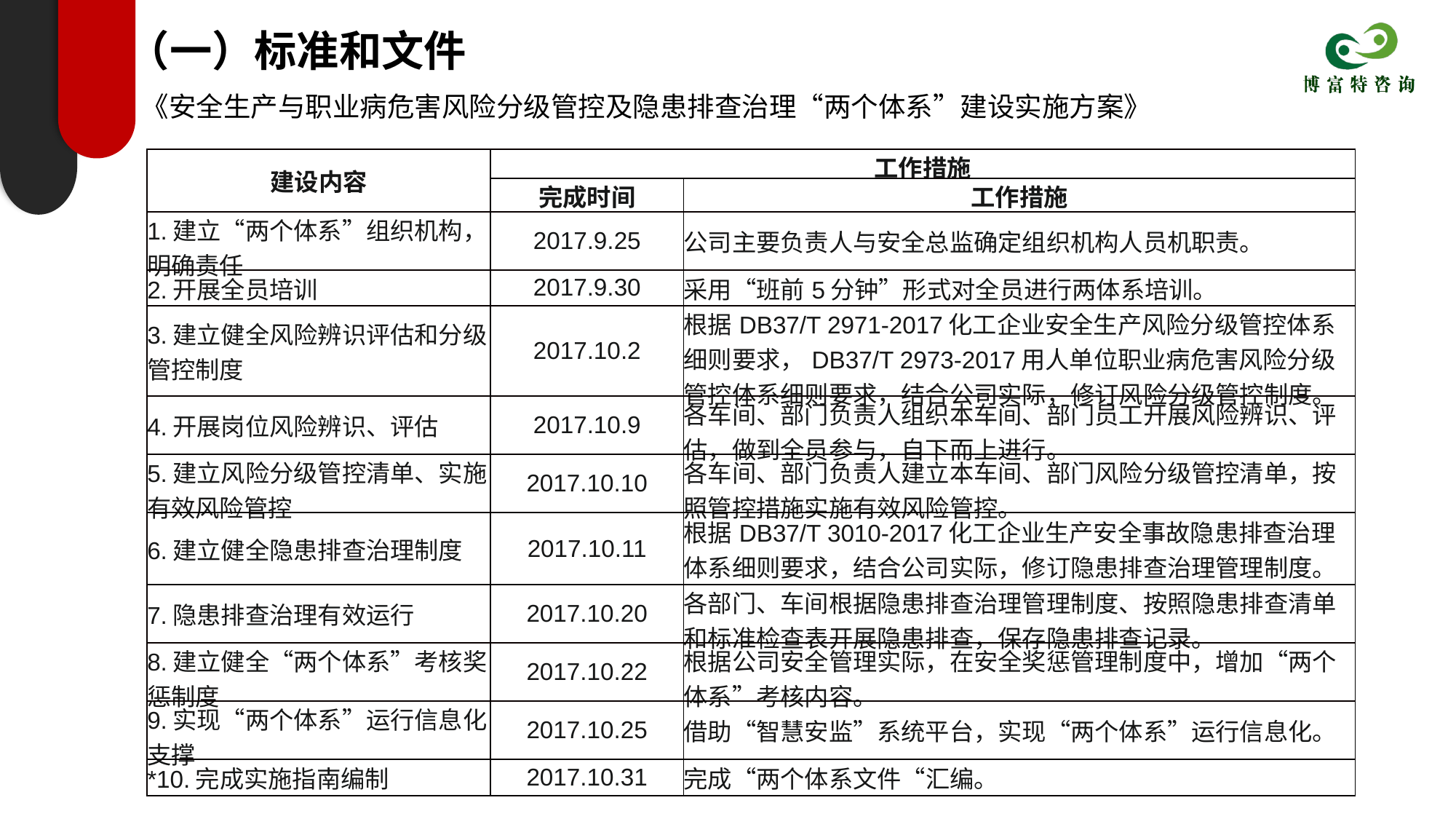

（一）标准和文件
《安全生产与职业病危害风险分级管控及隐患排查治理“两个体系”建设实施方案》

| 建设内容 | 工作措施 |  |
| --- | --- | --- |
|  | 完成时间 | 工作措施 |
| 1.建立“两个体系”组织机构，明确责任 | 2017.9.25 | 公司主要负责人与安全总监确定组织机构人员机职责。 |
| 2.开展全员培训 | 2017.9.30 | 采用“班前5分钟”形式对全员进行两体系培训。 |
| 3.建立健全风险辨识评估和分级管控制度 | 2017.10.2 | 根据DB37/T 2971-2017化工企业安全生产风险分级管控体系细则要求，DB37/T 2973-2017用人单位职业病危害风险分级管控体系细则要求，结合公司实际，修订风险分级管控制度。 |
| 4.开展岗位风险辨识、评估 | 2017.10.9 | 各车间、部门负责人组织本车间、部门员工开展风险辨识、评估，做到全员参与，自下而上进行。 |
| 5.建立风险分级管控清单、实施有效风险管控 | 2017.10.10 | 各车间、部门负责人建立本车间、部门风险分级管控清单，按照管控措施实施有效风险管控。 |
| 6.建立健全隐患排查治理制度 | 2017.10.11 | 根据DB37/T 3010-2017化工企业生产安全事故隐患排查治理体系细则要求，结合公司实际，修订隐患排查治理管理制度。 |
| 7.隐患排查治理有效运行 | 2017.10.20 | 各部门、车间根据隐患排查治理管理制度、按照隐患排查清单和标准检查表开展隐患排查，保存隐患排查记录。 |
| 8.建立健全“两个体系”考核奖惩制度 | 2017.10.22 | 根据公司安全管理实际，在安全奖惩管理制度中，增加“两个体系”考核内容。 |
| 9.实现“两个体系”运行信息化支撑 | 2017.10.25 | 借助“智慧安监”系统平台，实现“两个体系”运行信息化。 |
| \*10.完成实施指南编制 | 2017.10.31 | 完成“两个体系文件“汇编。 |
6